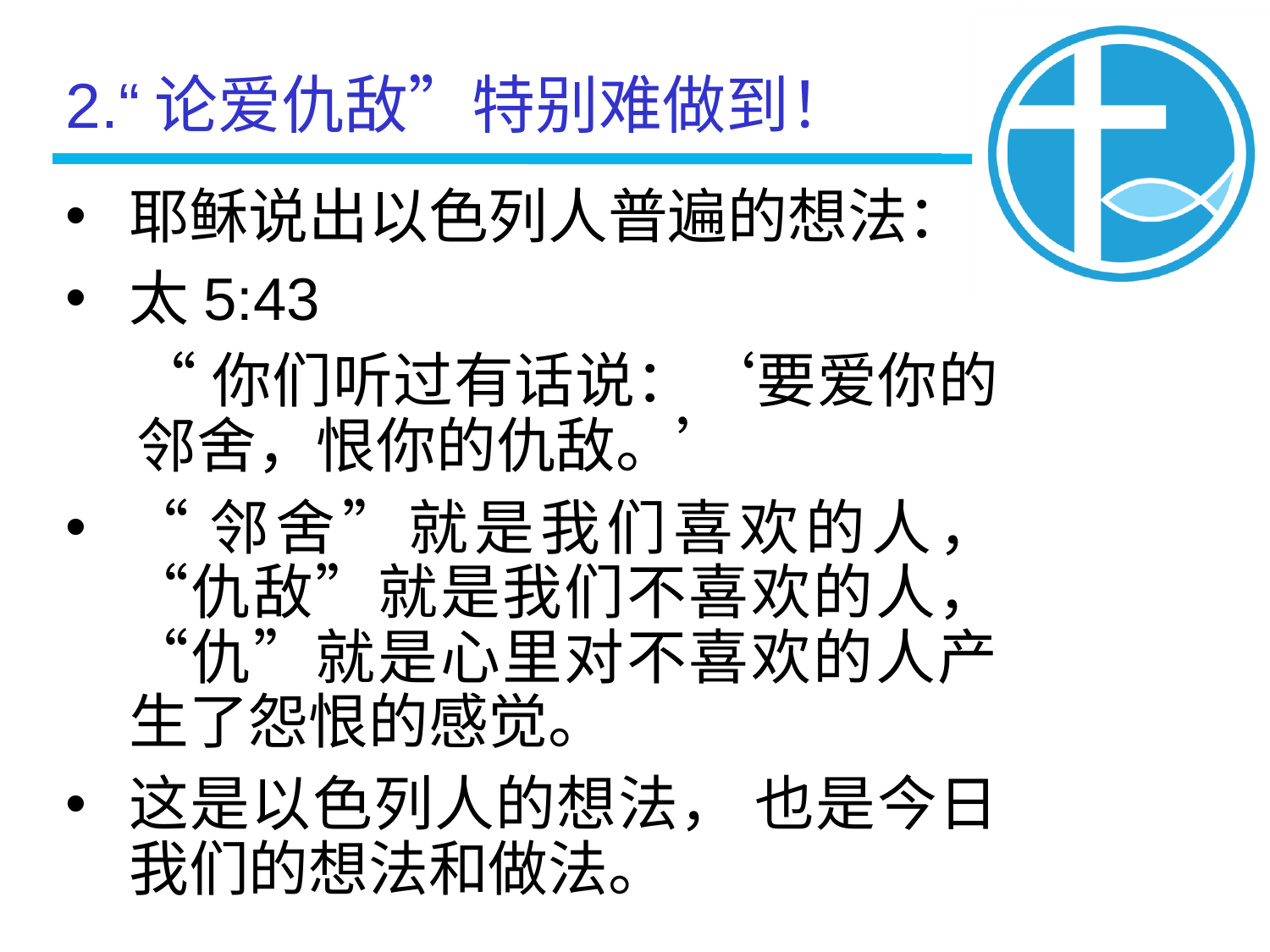

2.“论爱仇敌”特别难做到！
耶稣说出以色列人普遍的想法：
太5:43
“你们听过有话说：‘要爱你的邻舍，恨你的仇敌。’
“邻舍”就是我们喜欢的人，“仇敌”就是我们不喜欢的人，“仇”就是心里对不喜欢的人产生了怨恨的感觉。
这是以色列人的想法， 也是今日我们的想法和做法。